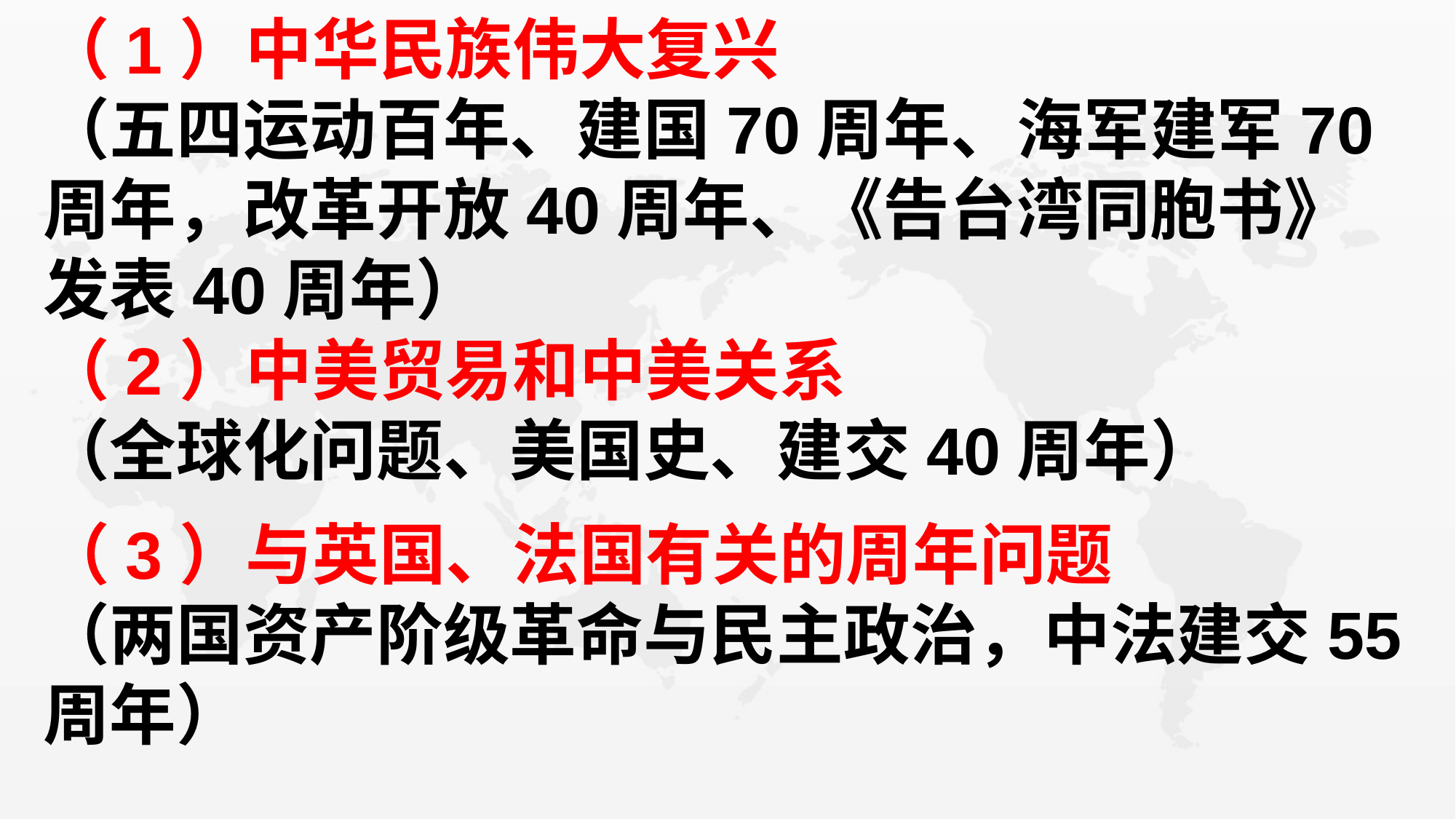

（1）中华民族伟大复兴
（五四运动百年、建国70周年、海军建军70周年，改革开放40周年、《告台湾同胞书》发表40周年）
（2）中美贸易和中美关系
（全球化问题、美国史、建交40周年）
（3）与英国、法国有关的周年问题
（两国资产阶级革命与民主政治，中法建交55周年）